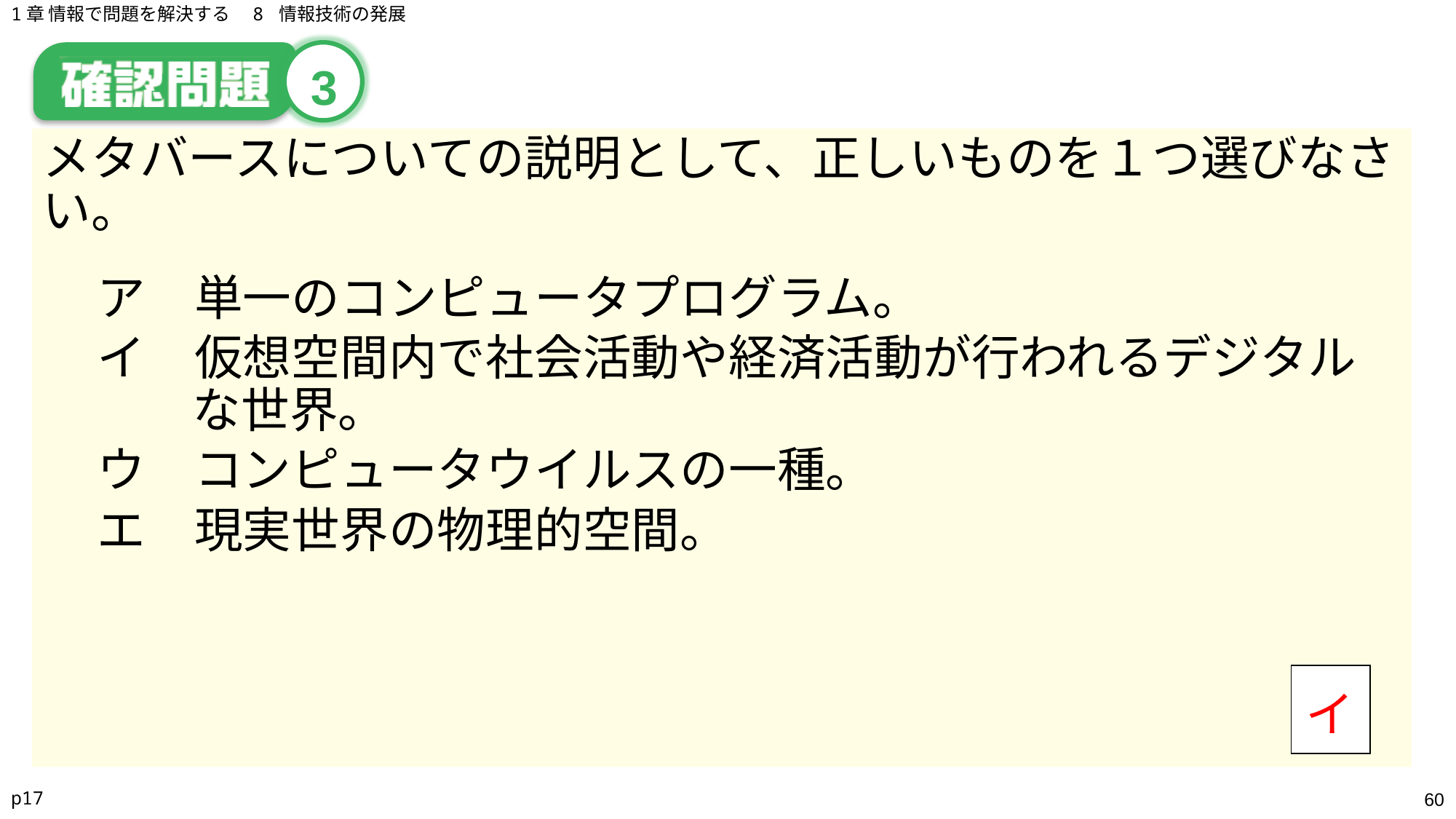

1章 情報で問題を解決する　8 情報技術の発展
# 3
メタバースについての説明として、正しいものを１つ選びなさい。
ア　単一のコンピュータプログラム。
イ　仮想空間内で社会活動や経済活動が行われるデジタルな世界。
ウ　コンピュータウイルスの一種。
エ　現実世界の物理的空間。
|  |
| --- |
イ
p17
60